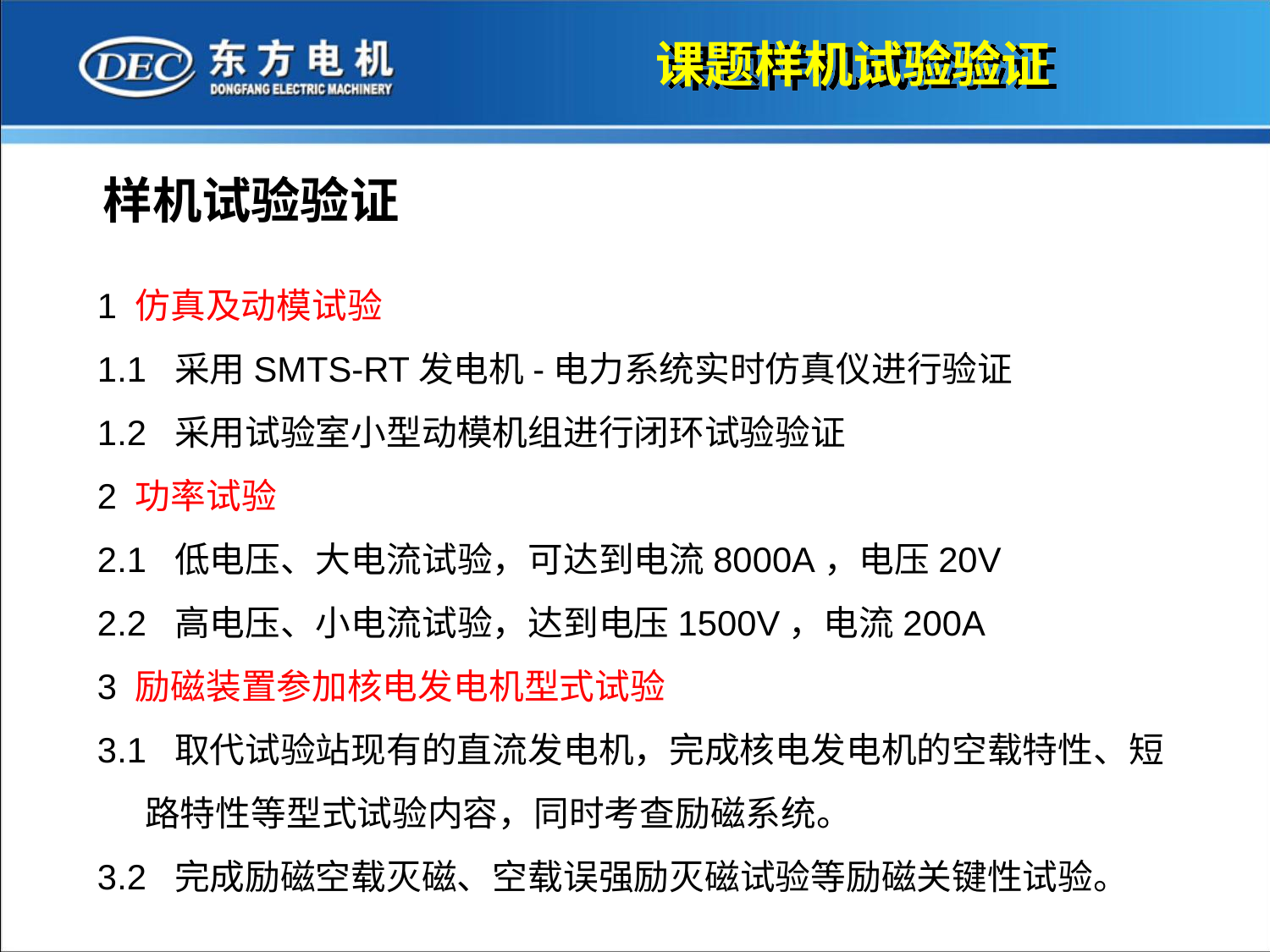

课题样机试验验证
样机试验验证
1 仿真及动模试验
1.1  采用SMTS-RT发电机-电力系统实时仿真仪进行验证
1.2  采用试验室小型动模机组进行闭环试验验证
2 功率试验
2.1  低电压、大电流试验，可达到电流8000A，电压20V
2.2  高电压、小电流试验，达到电压1500V，电流200A
3 励磁装置参加核电发电机型式试验
3.1  取代试验站现有的直流发电机，完成核电发电机的空载特性、短路特性等型式试验内容，同时考查励磁系统。
3.2  完成励磁空载灭磁、空载误强励灭磁试验等励磁关键性试验。